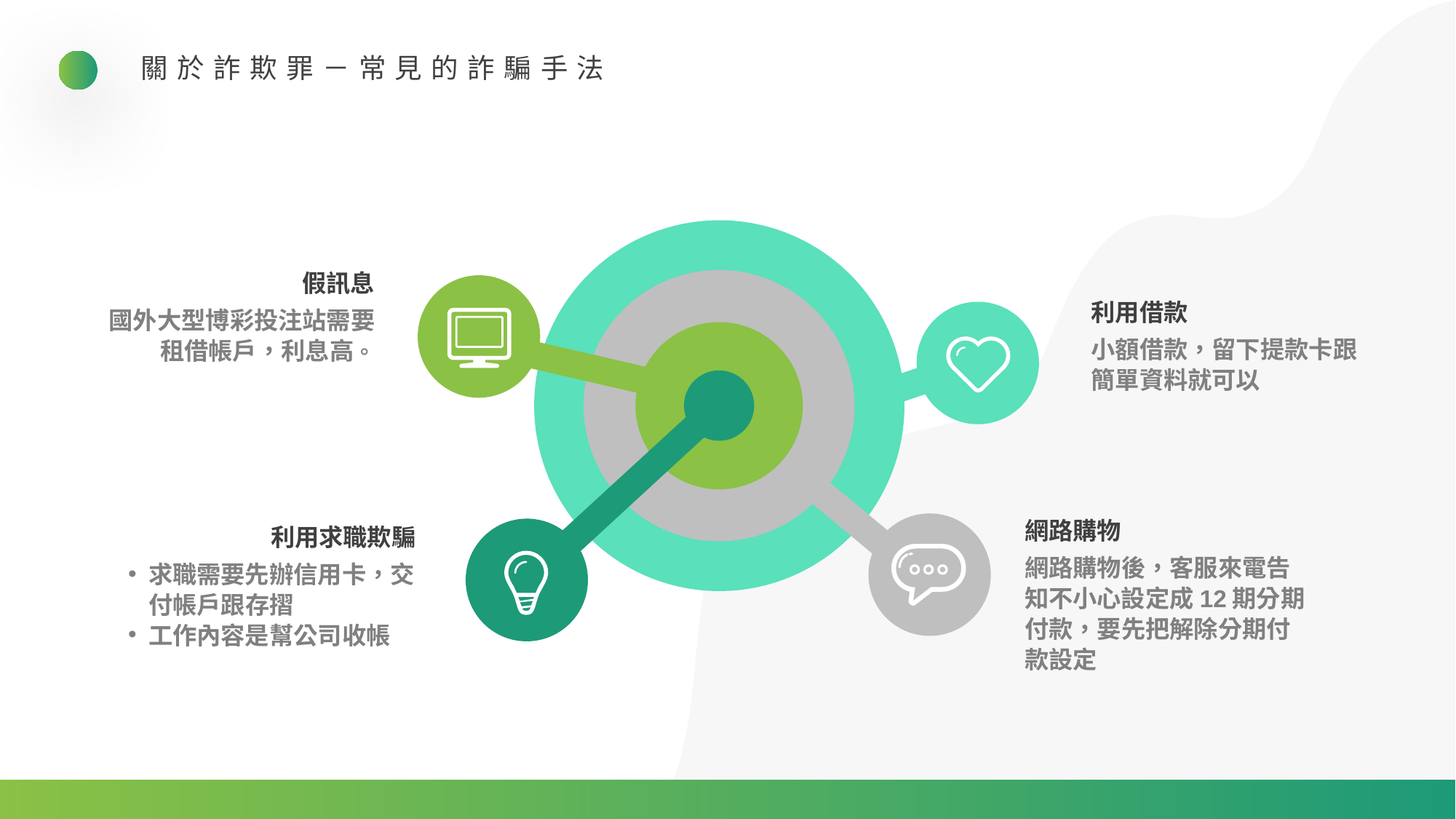

關於詐欺罪－常見的詐騙手法

假訊息

利用借款

國外大型博彩投注站需要租借帳戶，利息高。

小額借款，留下提款卡跟簡單資料就可以

網路購物
利用求職欺騙

網路購物後，客服來電告知不小心設定成12期分期付款，要先把解除分期付款設定

求職需要先辦信用卡，交付帳戶跟存摺
工作內容是幫公司收帳